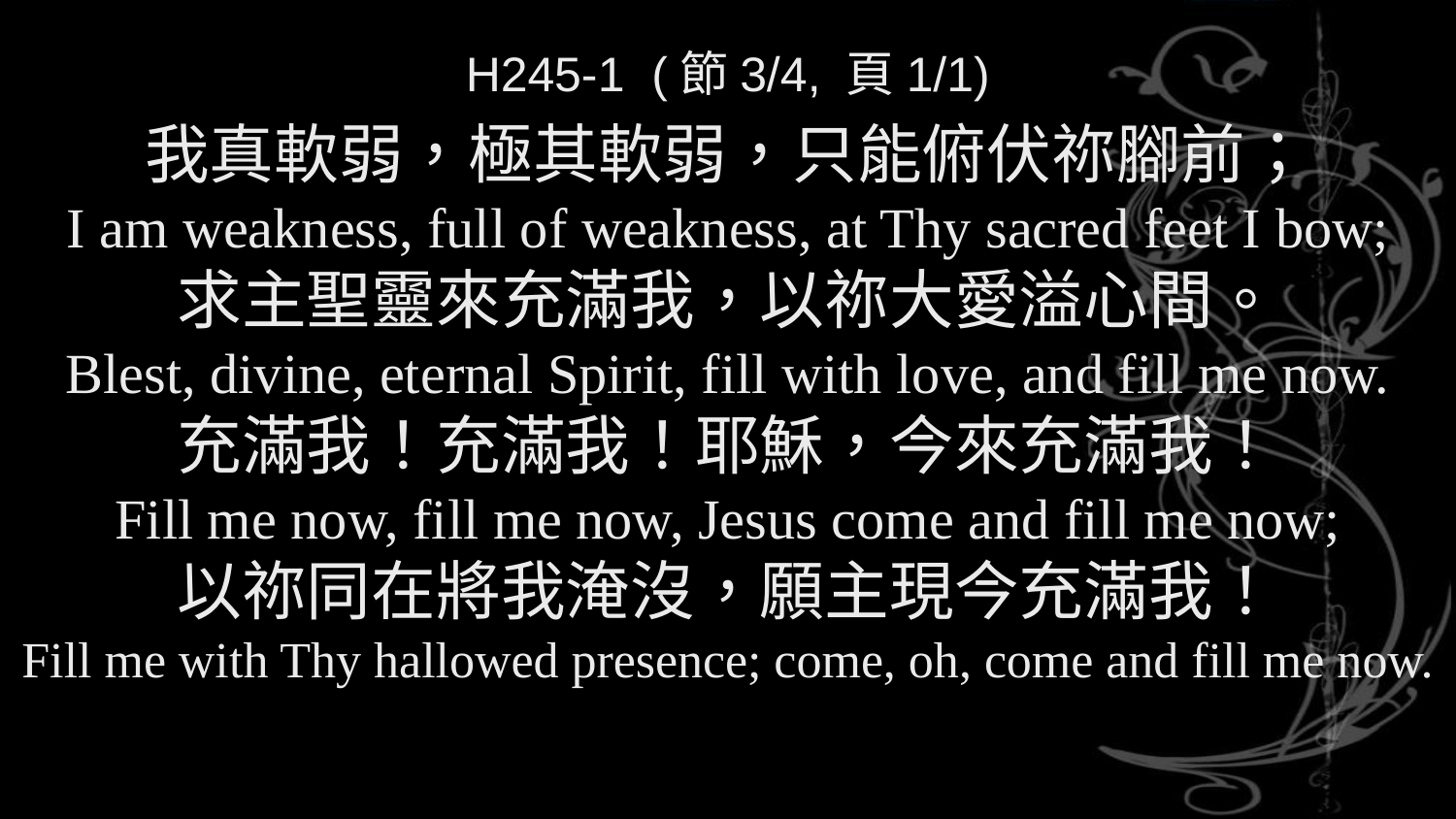

H245-1  (節3/4, 頁1/1)
我真軟弱，極其軟弱，只能俯伏祢腳前；
I am weakness, full of weakness, at Thy sacred feet I bow;
求主聖靈來充滿我，以祢大愛溢心間。
Blest, divine, eternal Spirit, fill with love, and fill me now.
充滿我！充滿我！耶穌，今來充滿我！
Fill me now, fill me now, Jesus come and fill me now;
以祢同在將我淹沒，願主現今充滿我！
Fill me with Thy hallowed presence; come, oh, come and fill me now.